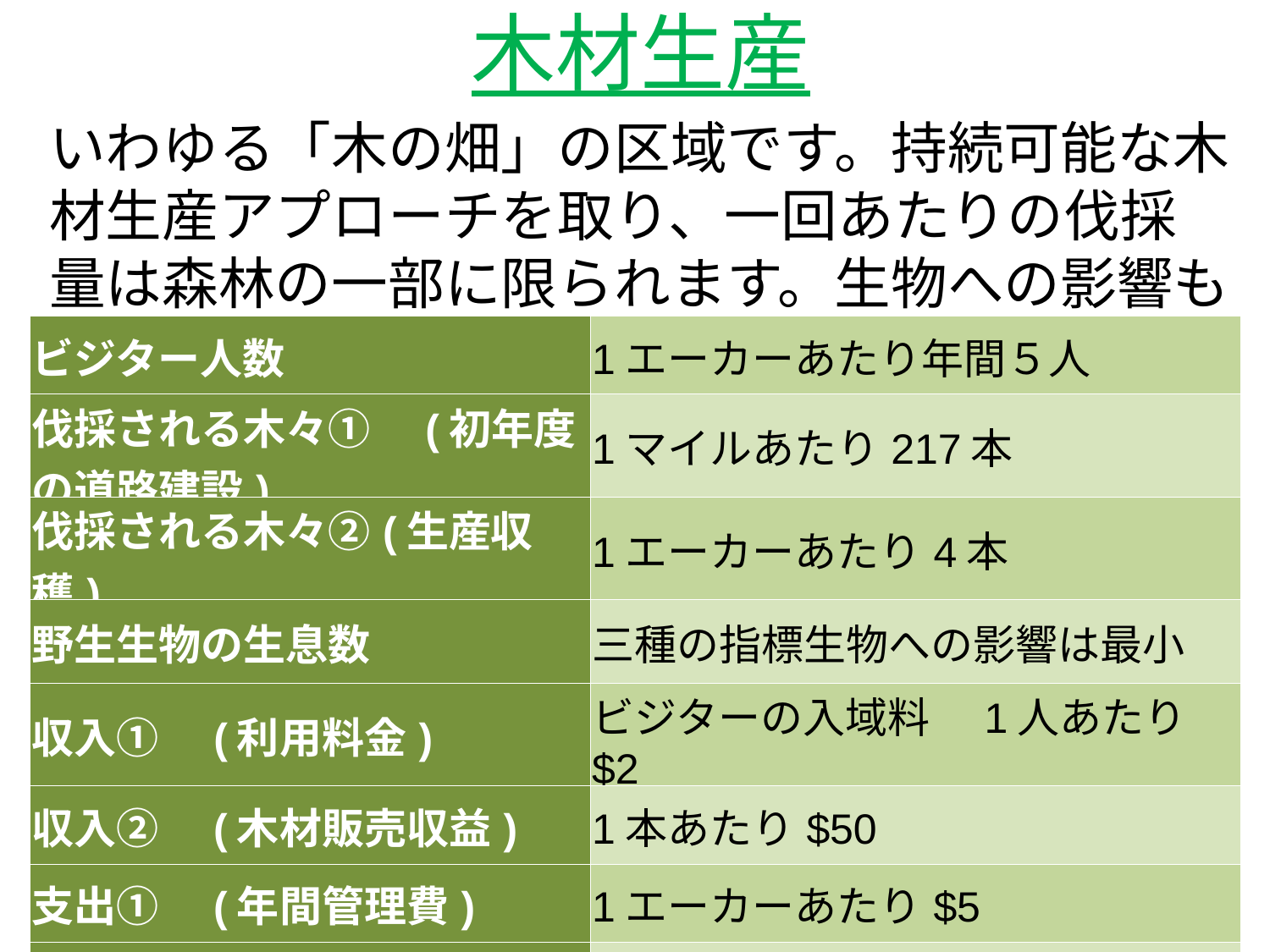

# 木材生産
いわゆる「木の畑」の区域です。持続可能な木材生産アプローチを取り、一回あたりの伐採量は森林の一部に限られます。生物への影響も最小です。
| ビジター人数 | 1エーカーあたり年間５人 |
| --- | --- |
| 伐採される木々①　(初年度の道路建設) | 1マイルあたり217本 |
| 伐採される木々②(生産収穫) | 1エーカーあたり4本 |
| 野生生物の生息数 | 三種の指標生物への影響は最小 |
| 収入①　(利用料金) | ビジターの入域料　1人あたり$2 |
| 収入②　(木材販売収益) | 1本あたり$50 |
| 支出①　(年間管理費) | 1エーカーあたり$5 |
| 支出②　(建設費) | 1エーカーあたり$600 |